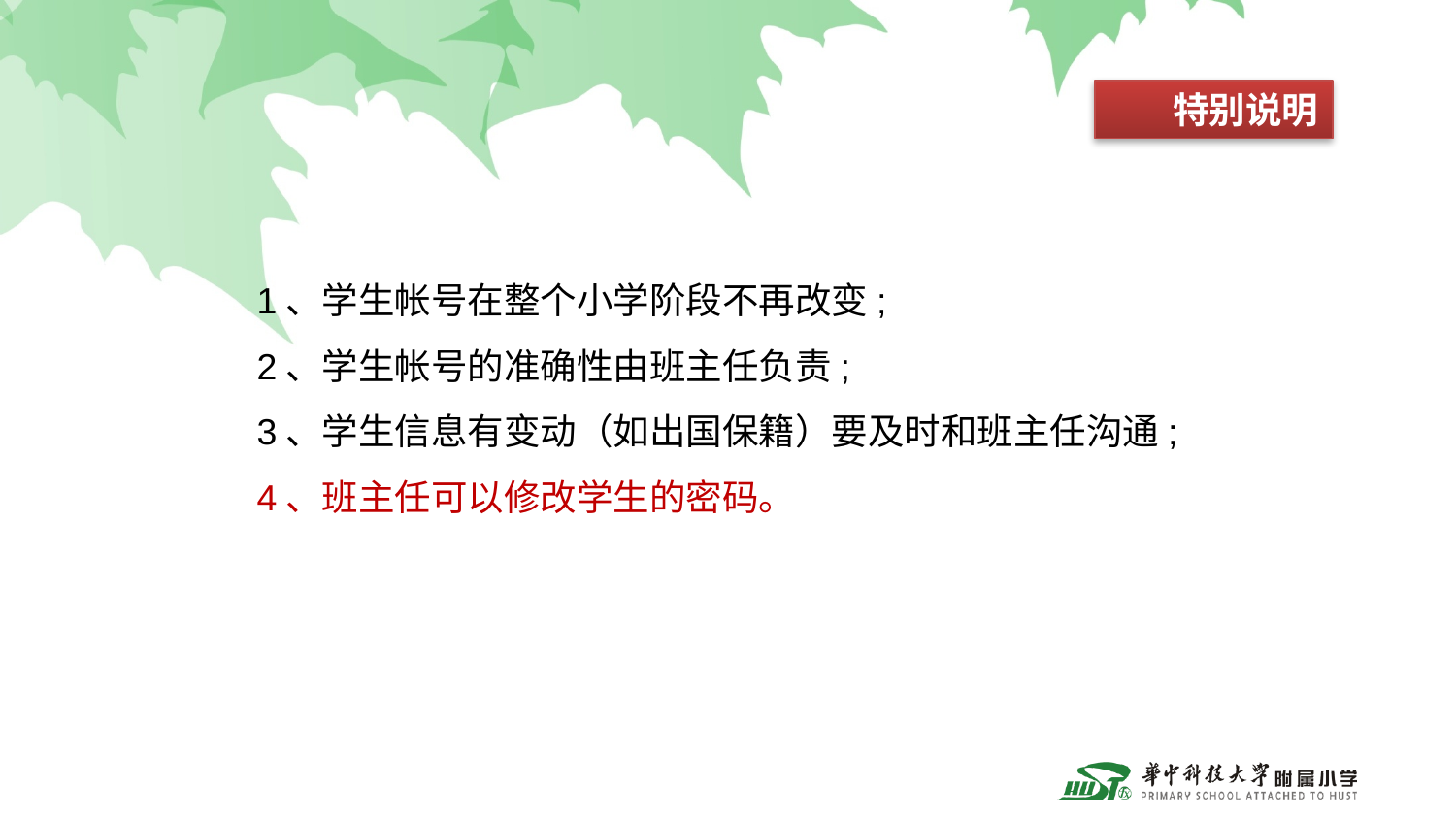

特别说明
1、学生帐号在整个小学阶段不再改变;
2、学生帐号的准确性由班主任负责;
3、学生信息有变动（如出国保籍）要及时和班主任沟通;
4、班主任可以修改学生的密码。